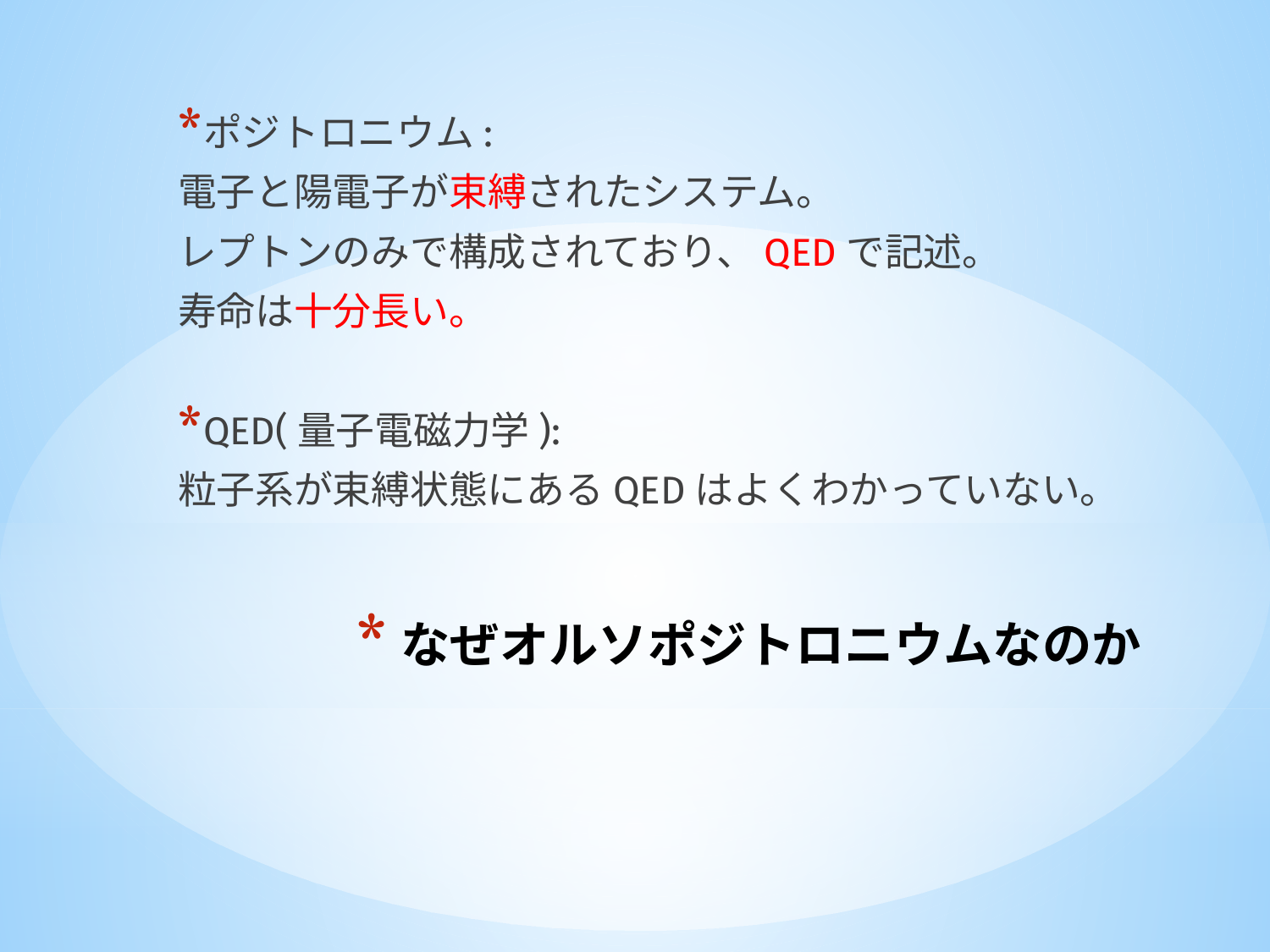

ポジトロニウム:
電子と陽電子が束縛されたシステム。
レプトンのみで構成されており、QEDで記述。
寿命は十分長い。

QED(量子電磁力学):
粒子系が束縛状態にあるQEDはよくわかっていない。
# なぜオルソポジトロニウムなのか